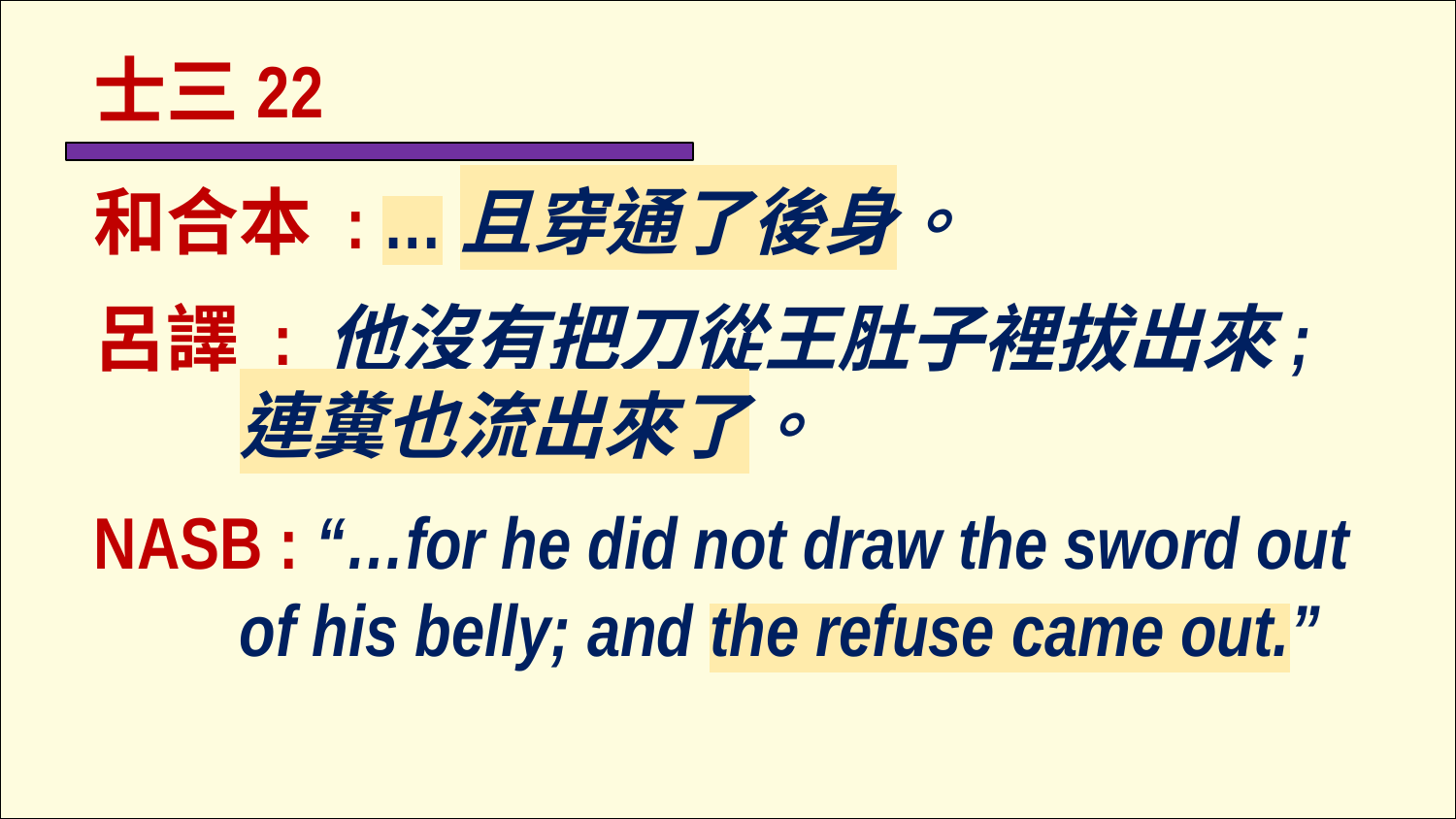

士三22

和合本 : …且穿通了後身。
呂譯 : 他沒有把刀從王肚子裡拔出來;   	連糞也流出來了。
NASB : “…for he did not draw the sword out 	of his belly; and the refuse came out.”